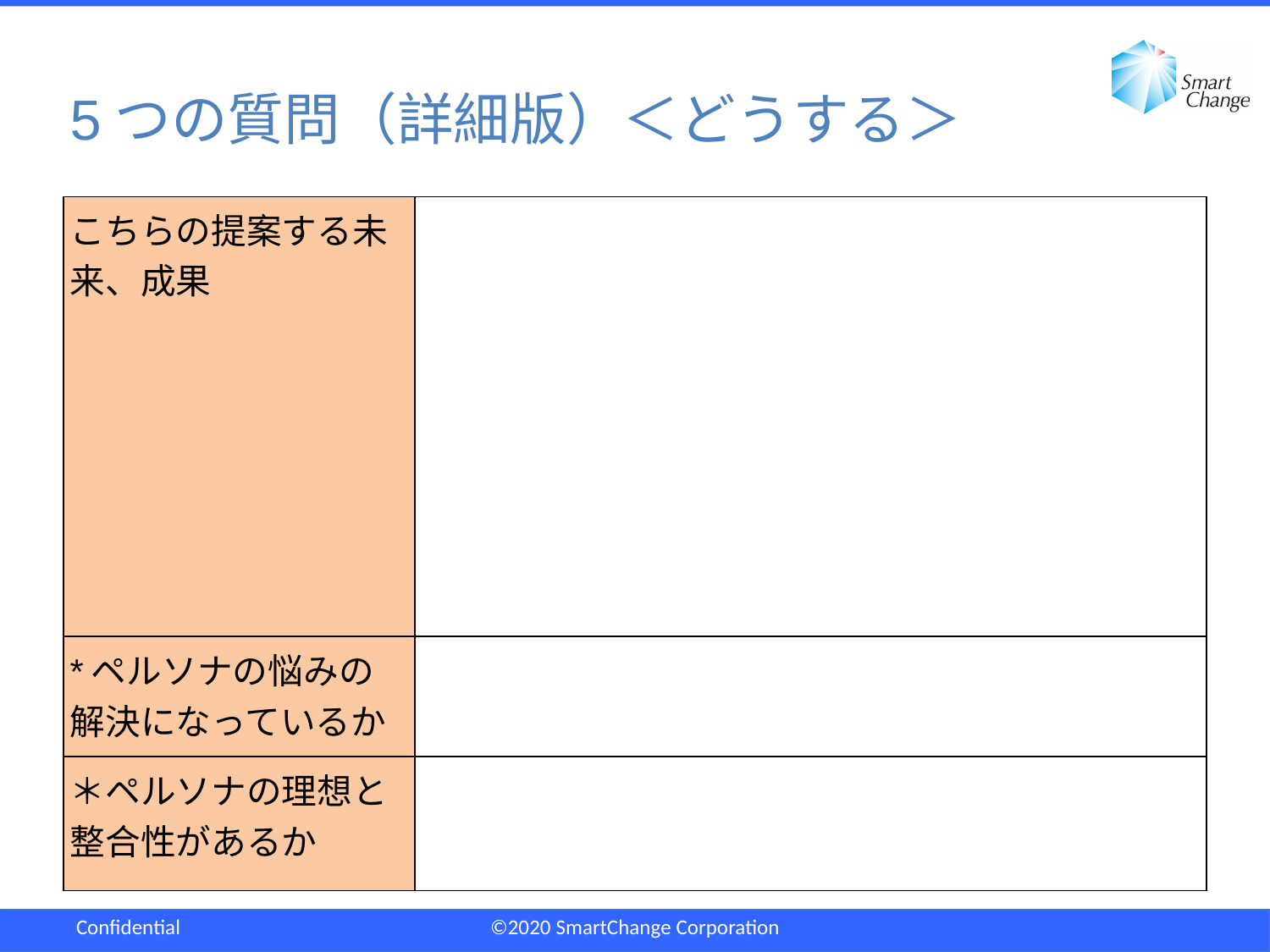

# 5つの質問（詳細版）＜どうする＞
| こちらの提案する未来、成果 |  |
| --- | --- |
| \*ペルソナの悩みの解決になっているか |  |
| ＊ペルソナの理想と整合性があるか |  |
3